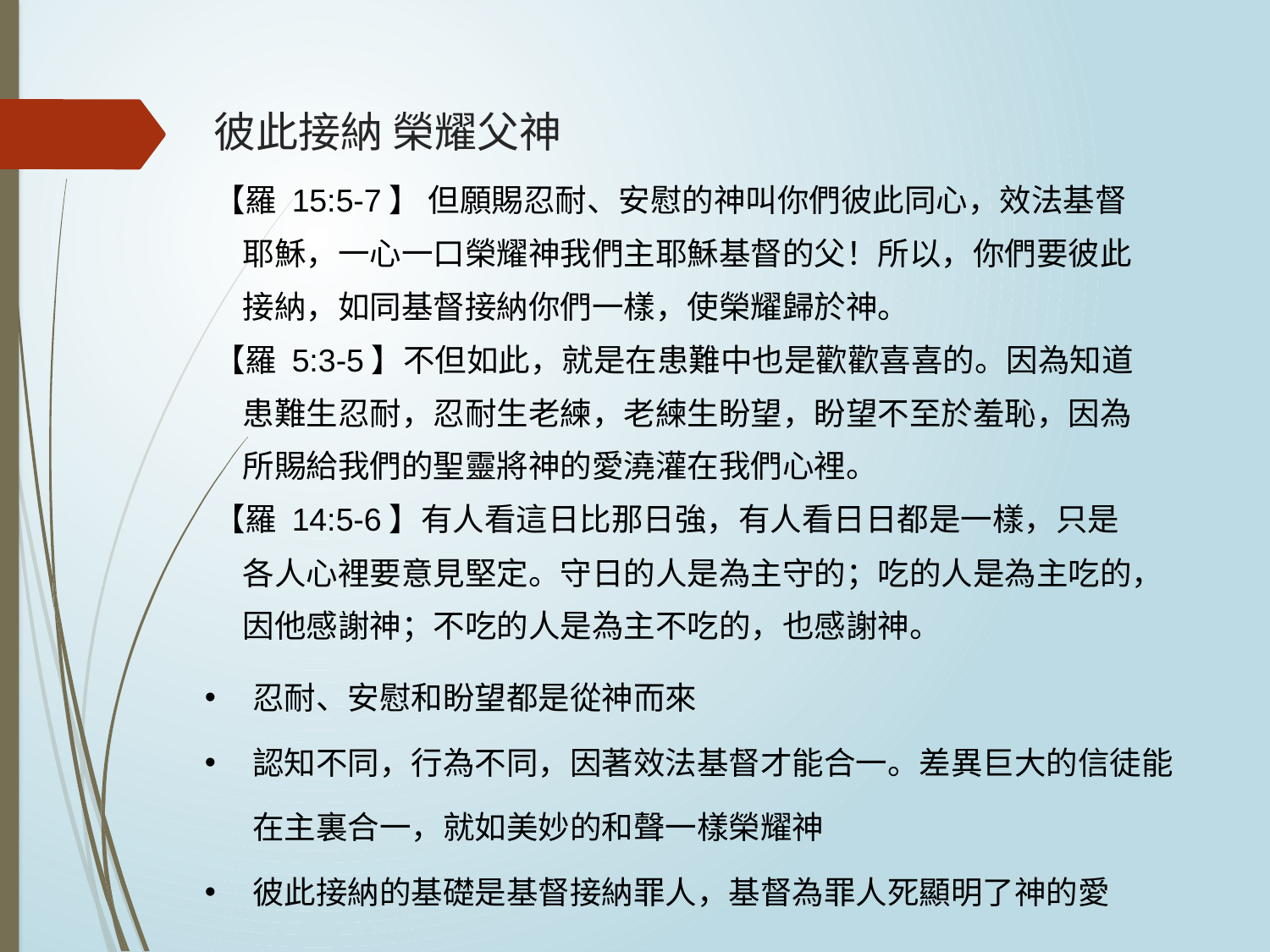

# 彼此接納 榮耀父神
【羅 15:5-7】 但願賜忍耐、安慰的神叫你們彼此同心，效法基督
   耶穌，一心一口榮耀神我們主耶穌基督的父！所以，你們要彼此
   接納，如同基督接納你們一樣，使榮耀歸於神。
【羅 5:3-5】不但如此，就是在患難中也是歡歡喜喜的。因為知道
   患難生忍耐，忍耐生老練，老練生盼望，盼望不至於羞恥，因為
   所賜給我們的聖靈將神的愛澆灌在我們心裡。
【羅 14:5-6】有人看這日比那日強，有人看日日都是一樣，只是
   各人心裡要意見堅定。守日的人是為主守的；吃的人是為主吃的，
   因他感謝神；不吃的人是為主不吃的，也感謝神。

忍耐、安慰和盼望都是從神而來
認知不同，行為不同，因著效法基督才能合一。差異巨大的信徒能在主裏合一，就如美妙的和聲一樣榮耀神
彼此接納的基礎是基督接納罪人，基督為罪人死顯明了神的愛